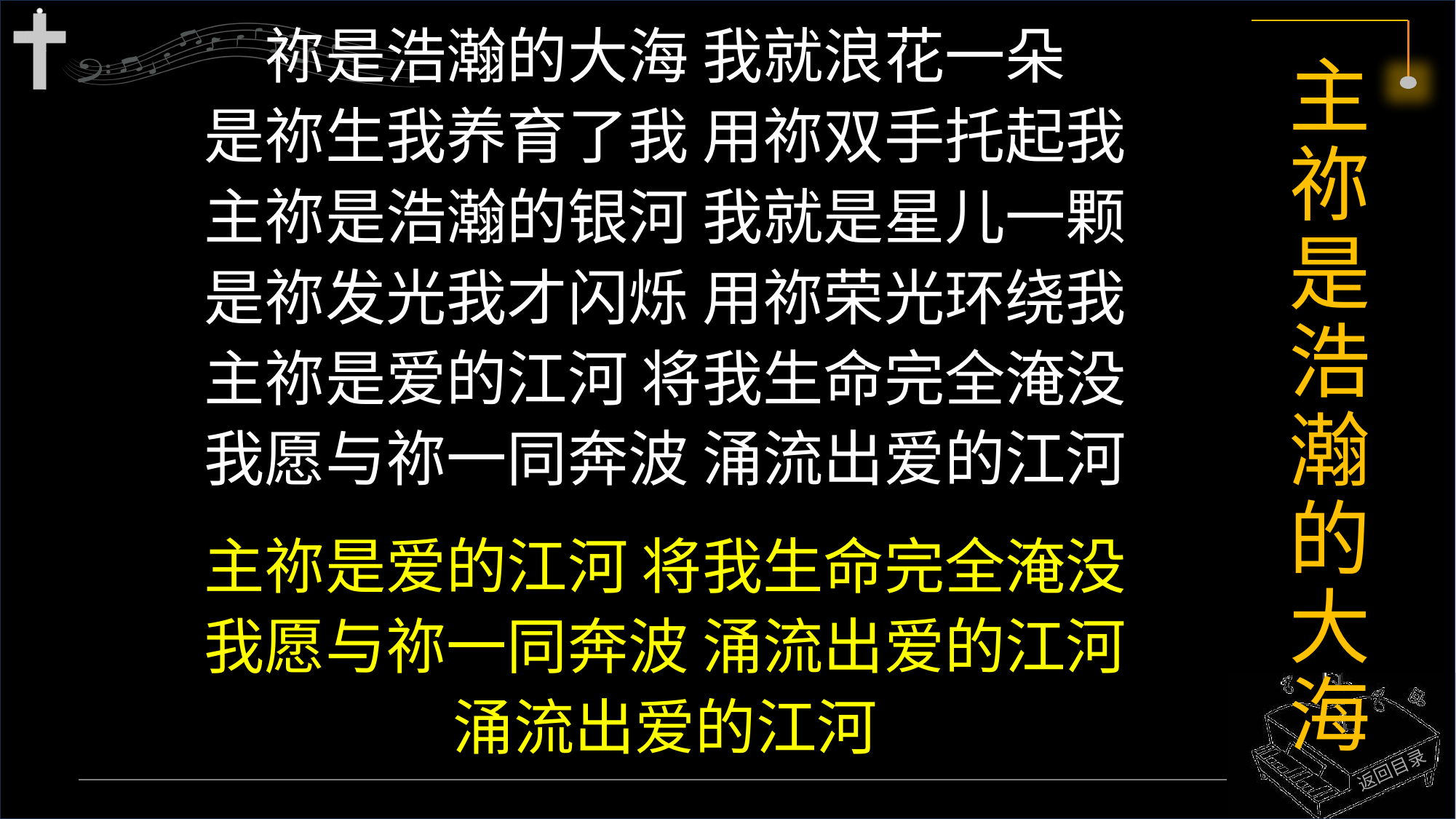

祢是浩瀚的大海 我就浪花一朵
是祢生我养育了我 用祢双手托起我
主祢是浩瀚的银河 我就是星儿一颗
是祢发光我才闪烁 用祢荣光环绕我
主祢是爱的江河 将我生命完全淹没
我愿与祢一同奔波 涌流出爱的江河

主祢是爱的江河 将我生命完全淹没
我愿与祢一同奔波 涌流出爱的江河
涌流出爱的江河
# 主祢是浩瀚的大海